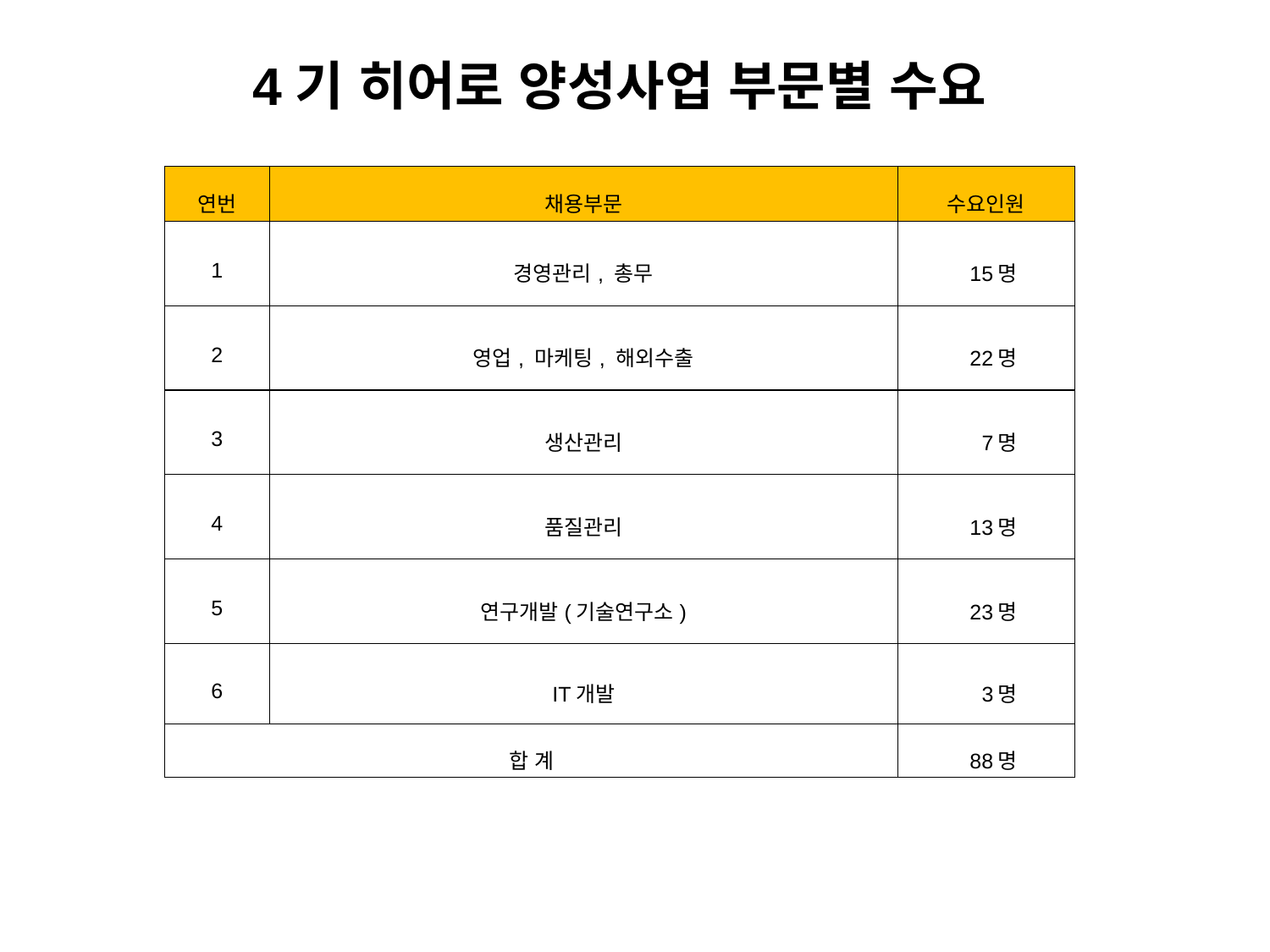

4기 히어로 양성사업 부문별 수요
| 연번 | 채용부문 | 수요인원 |
| --- | --- | --- |
| 1 | 경영관리, 총무 | 15명 |
| 2 | 영업, 마케팅, 해외수출 | 22명 |
| 3 | 생산관리 | 7명 |
| 4 | 품질관리 | 13명 |
| 5 | 연구개발(기술연구소) | 23명 |
| 6 | IT개발 | 3명 |
| 합 계 |  | 88명 |